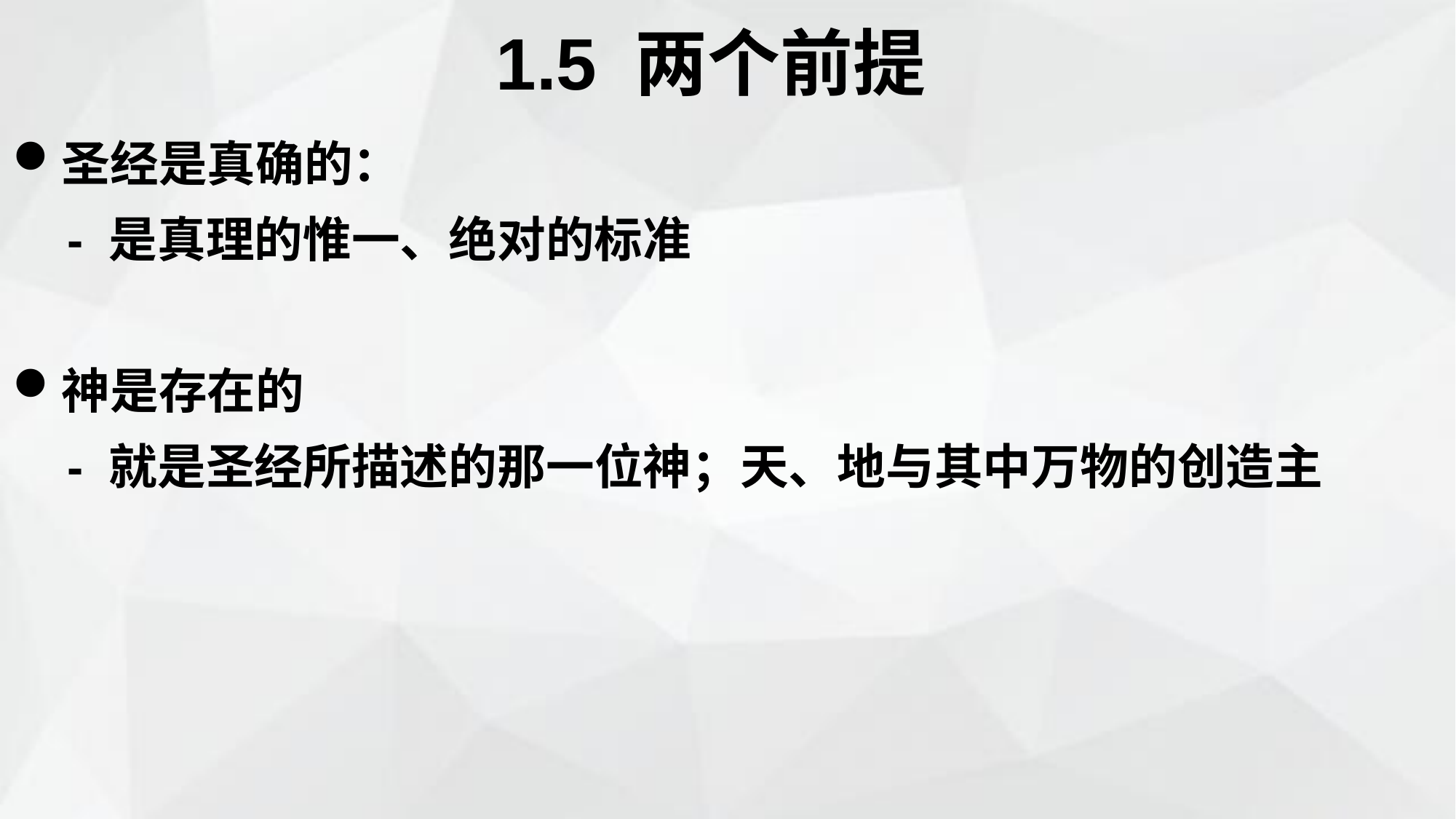

1.5 两个前提
圣经是真确的：
- 是真理的惟一、绝对的标准

神是存在的
- 就是圣经所描述的那一位神；天、地与其中万物的创造主

10